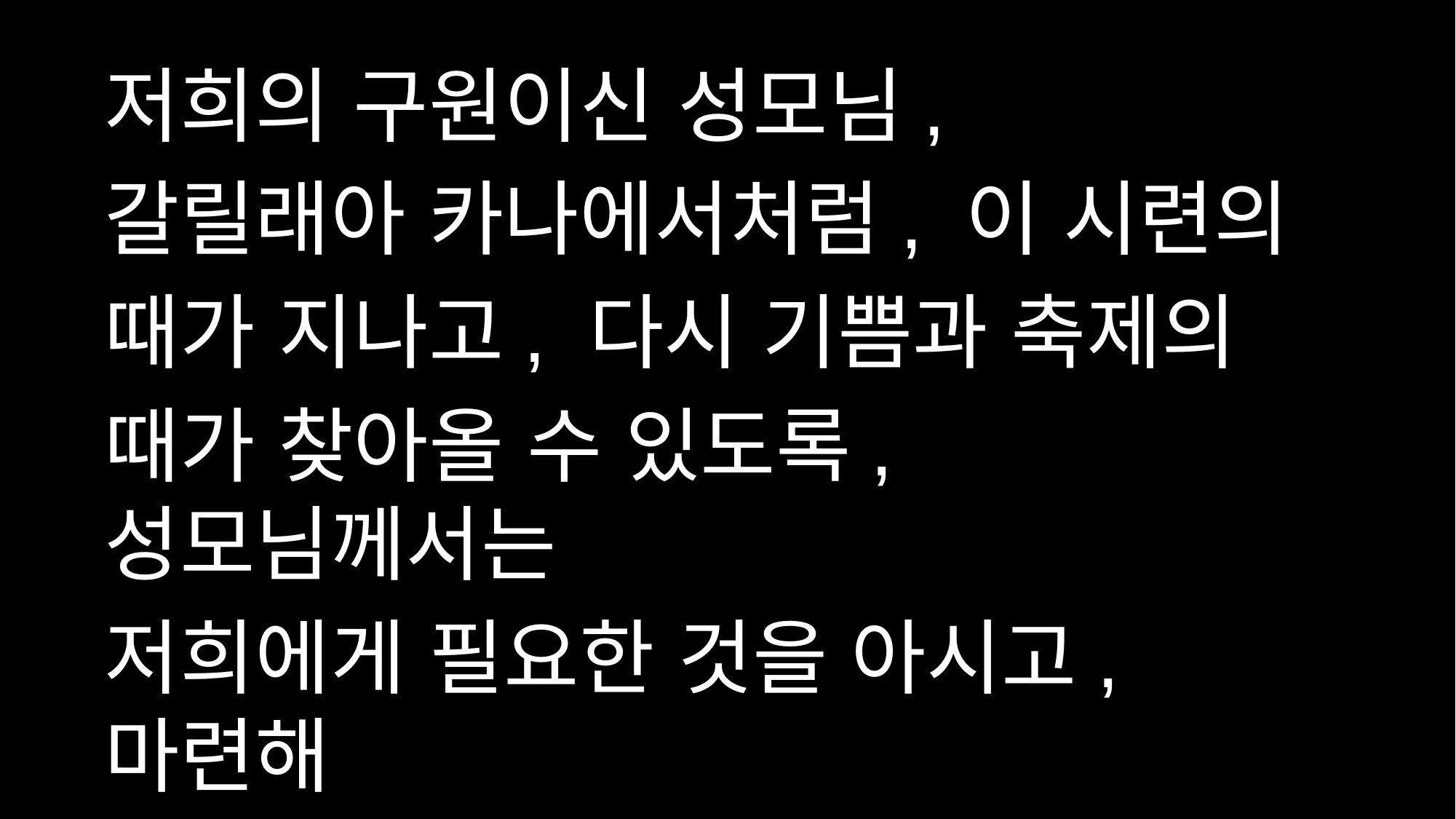

저희의 구원이신 성모님,
갈릴래아 카나에서처럼, 이 시련의
때가 지나고, 다시 기쁨과 축제의
때가 찾아올 수 있도록, 성모님께서는
저희에게 필요한 것을 아시고, 마련해
주실 것을 믿나이다.